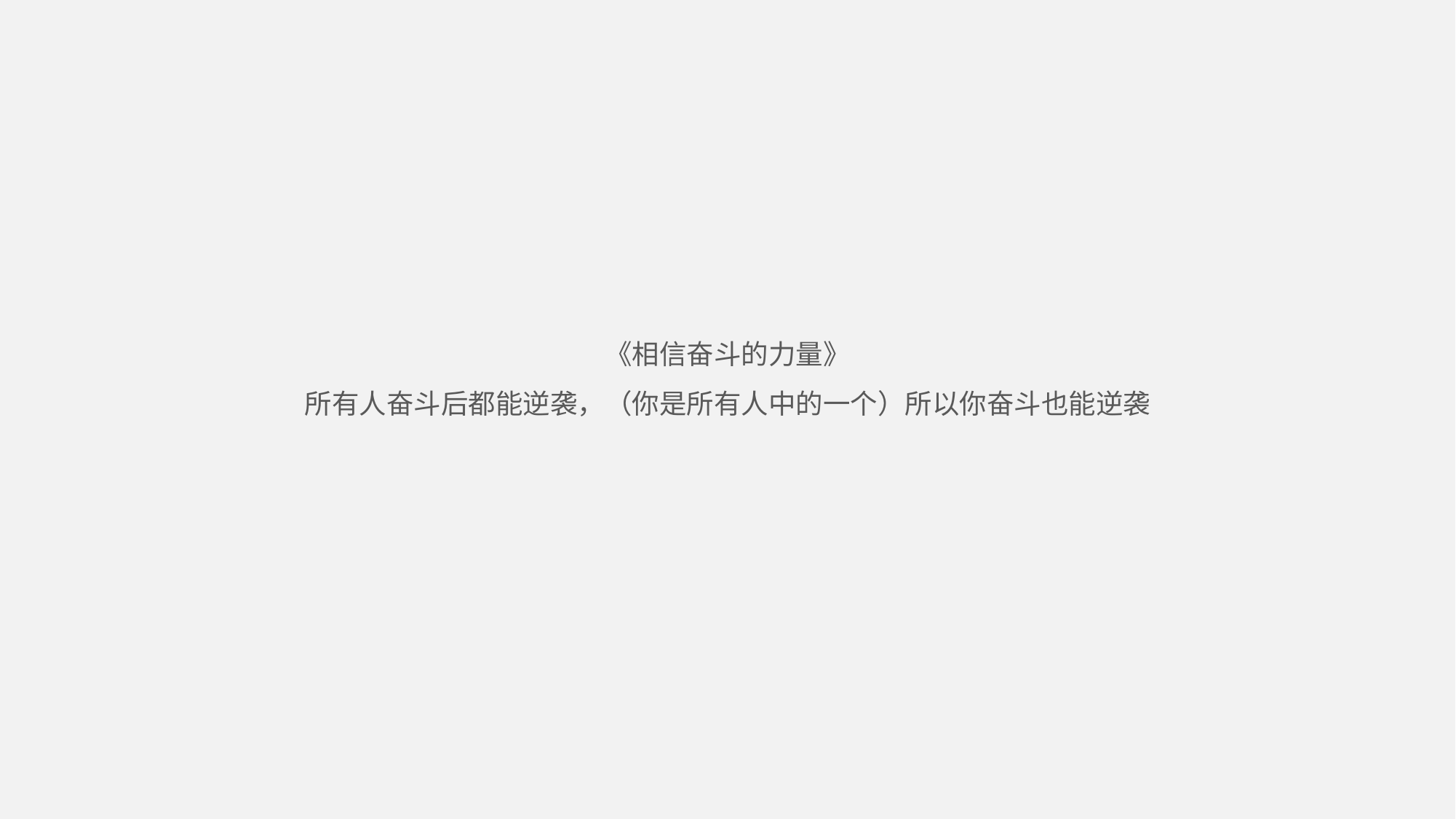

《相信奋斗的力量》
所有人奋斗后都能逆袭，（你是所有人中的一个）所以你奋斗也能逆袭